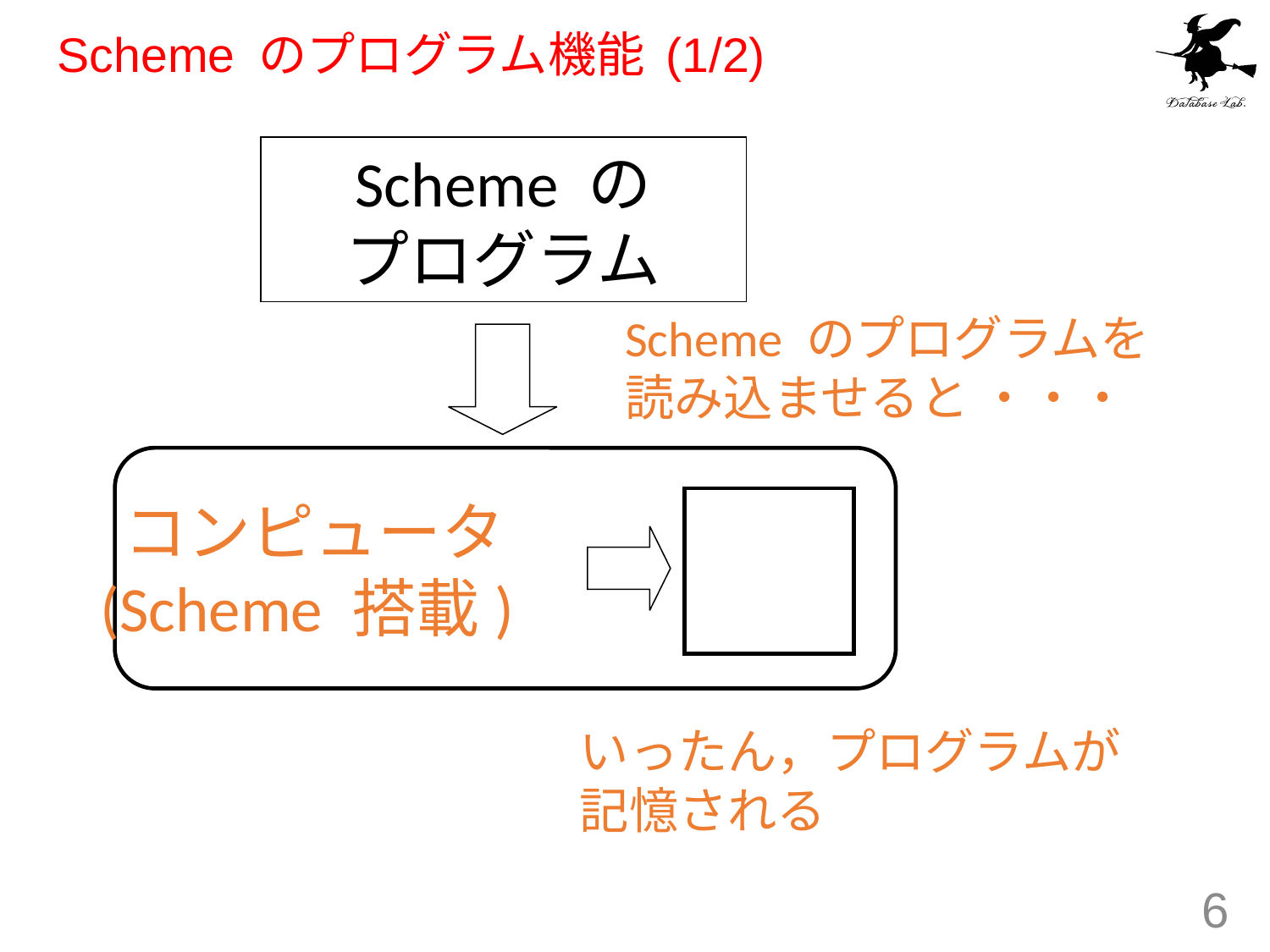

# Scheme のプログラム機能 (1/2)
Scheme の
プログラム
Scheme のプログラムを
読み込ませると ・・・

コンピュータ
(Scheme 搭載)

いったん，プログラムが
記憶される
6